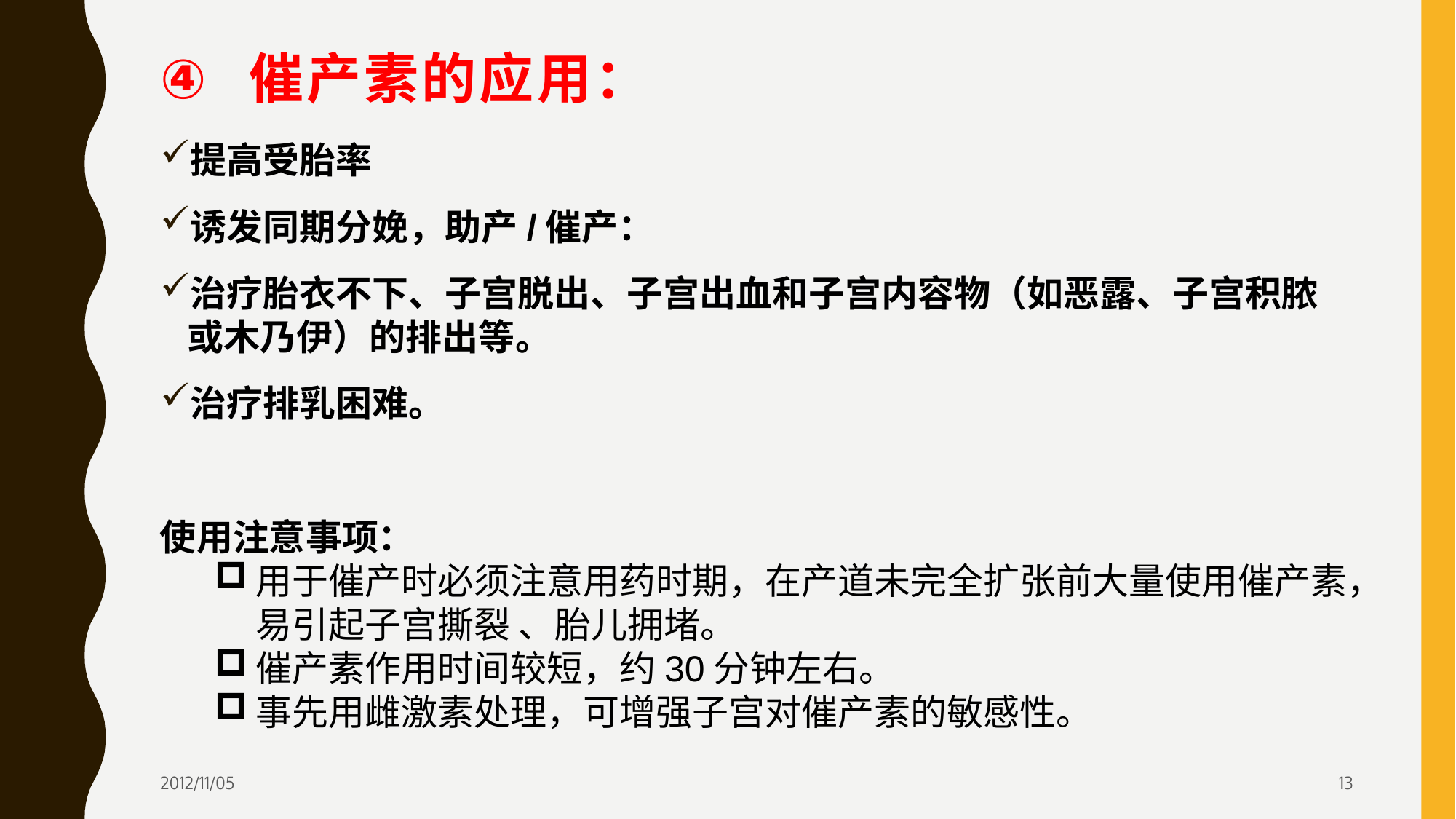

# 催产素的应用：
提高受胎率
诱发同期分娩，助产/催产：
治疗胎衣不下、子宫脱出、子宫出血和子宫内容物（如恶露、子宫积脓或木乃伊）的排出等。
治疗排乳困难。
使用注意事项：
用于催产时必须注意用药时期，在产道未完全扩张前大量使用催产素，易引起子宫撕裂 、胎儿拥堵。
催产素作用时间较短，约30分钟左右。
事先用雌激素处理，可增强子宫对催产素的敏感性。
2012/11/05
13